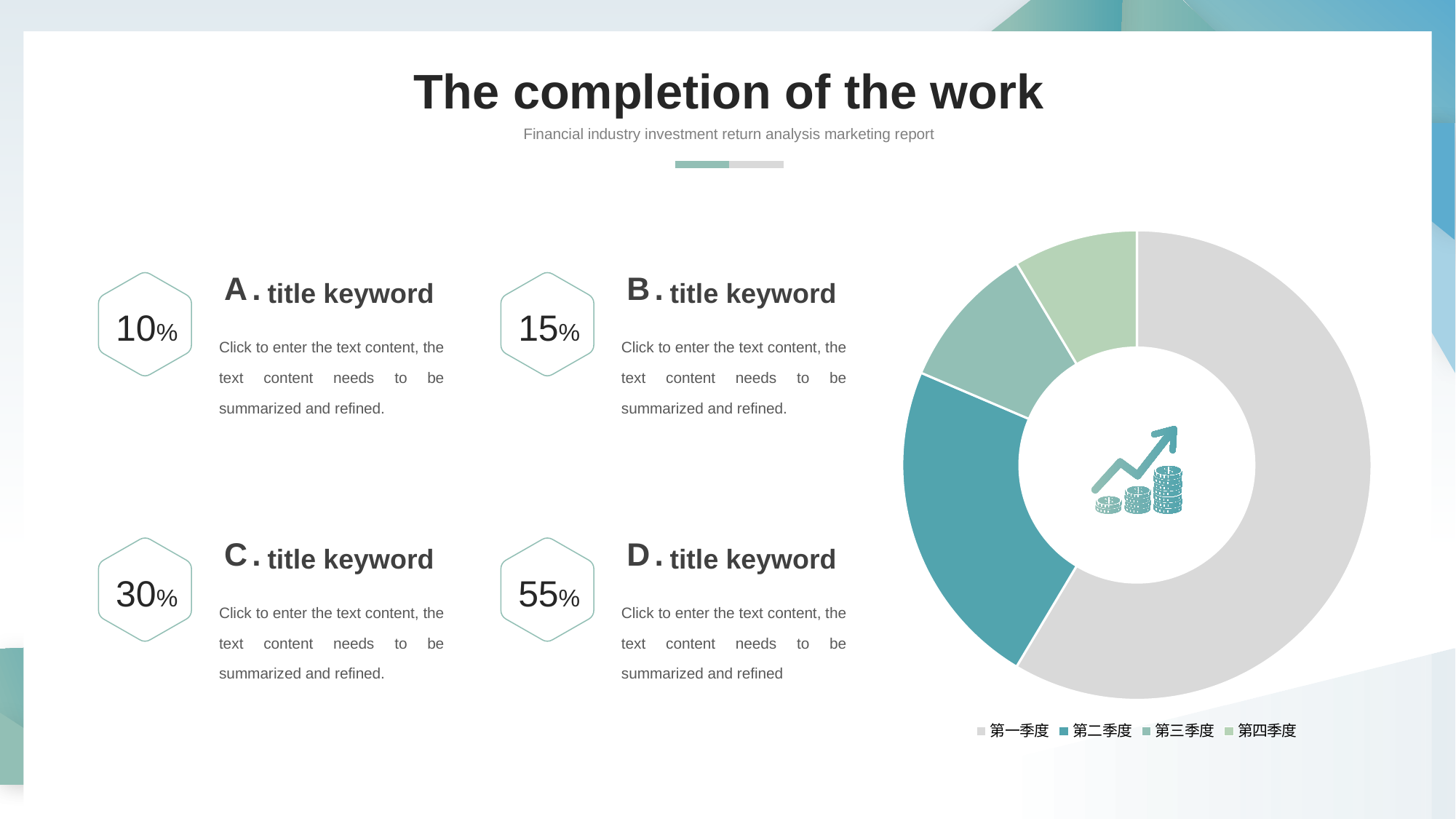

The completion of the work
Financial industry investment return analysis marketing report

### Chart

| Category | 销售额 |
|---|---|
| 第一季度 | 8.2 |
| 第二季度 | 3.2 |
| 第三季度 | 1.4 |
| 第四季度 | 1.2 |
A.
B.

title keyword
title keyword
10%
15%
Click to enter the text content, the text content needs to be summarized and refined.
Click to enter the text content, the text content needs to be summarized and refined.

C.
D.

title keyword
title keyword
30%
55%
Click to enter the text content, the text content needs to be summarized and refined.
Click to enter the text content, the text content needs to be summarized and refined